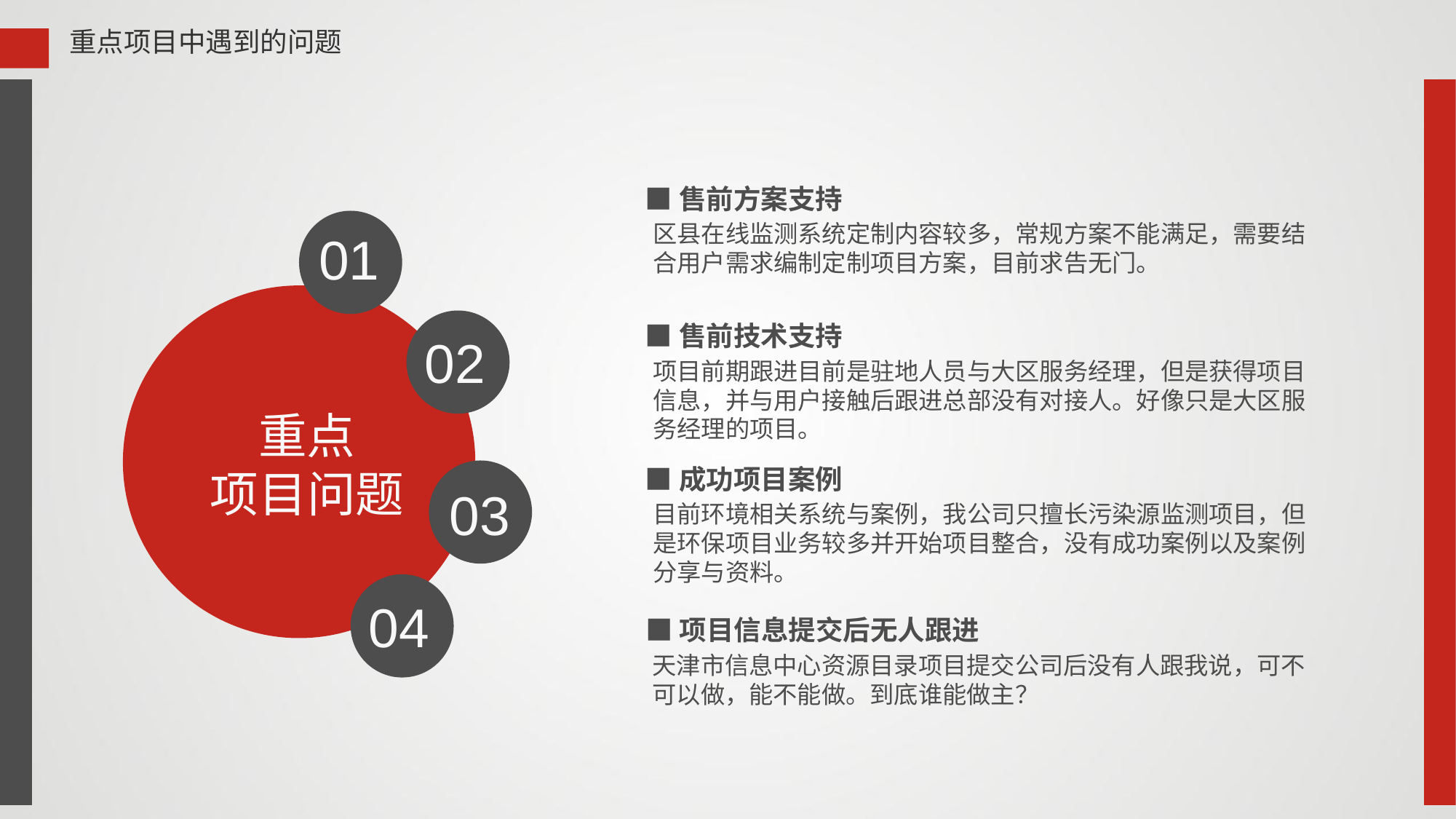

重点项目中遇到的问题

■售前方案支持

01
区县在线监测系统定制内容较多，常规方案不能满足，需要结合用户需求编制定制项目方案，目前求告无门。

02
■售前技术支持
项目前期跟进目前是驻地人员与大区服务经理，但是获得项目信息，并与用户接触后跟进总部没有对接人。好像只是大区服务经理的项目。
重点
项目问题
■成功项目案例

03
目前环境相关系统与案例，我公司只擅长污染源监测项目，但是环保项目业务较多并开始项目整合，没有成功案例以及案例分享与资料。

04
■项目信息提交后无人跟进
天津市信息中心资源目录项目提交公司后没有人跟我说，可不可以做，能不能做。到底谁能做主？